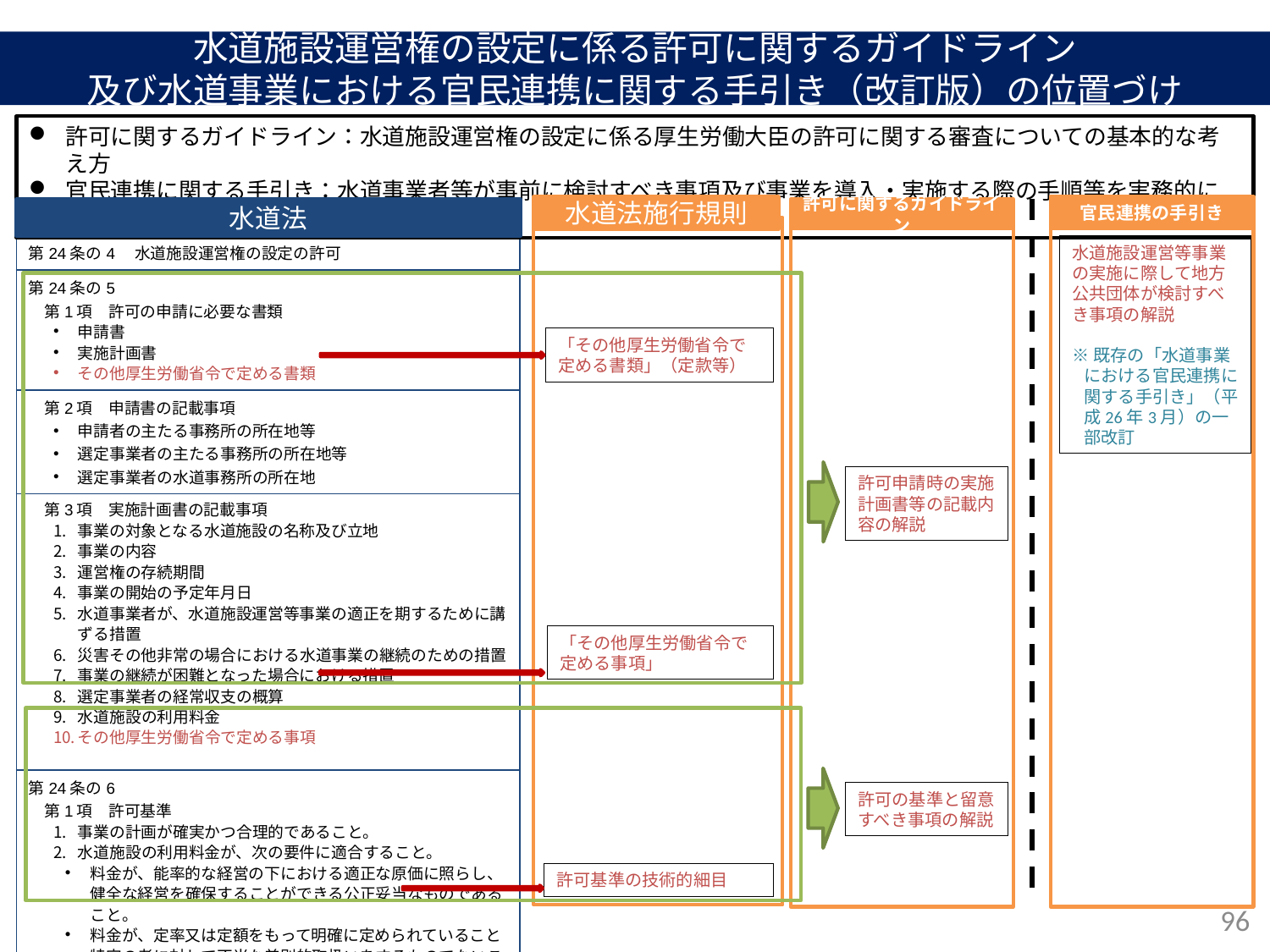

# 水道施設運営権の設定に係る許可に関するガイドライン 及び水道事業における官民連携に関する手引き（改訂版）の位置づけ
許可に関するガイドライン：水道施設運営権の設定に係る厚生労働大臣の許可に関する審査についての基本的な考え方
官民連携に関する手引き：水道事業者等が事前に検討すべき事項及び事業を導入・実施する際の手順等を実務的に解説
官民連携の手引き
水道法施行規則
水道法
許可に関するガイドライン

| 第24条の4　水道施設運営権の設定の許可 |
| --- |
| 第24条の5 　第1項　許可の申請に必要な書類 申請書 実施計画書 その他厚生労働省令で定める書類 |
| 第2項　申請書の記載事項 申請者の主たる事務所の所在地等 選定事業者の主たる事務所の所在地等 選定事業者の水道事務所の所在地 |
| 第3項　実施計画書の記載事項 事業の対象となる水道施設の名称及び立地 事業の内容 運営権の存続期間 事業の開始の予定年月日 水道事業者が、水道施設運営等事業の適正を期するために講ずる措置 災害その他非常の場合における水道事業の継続のための措置 事業の継続が困難となった場合における措置 選定事業者の経常収支の概算 水道施設の利用料金 その他厚生労働省令で定める事項 |
| 第24条の6 　第1項　許可基準 事業の計画が確実かつ合理的であること。 水道施設の利用料金が、次の要件に適合すること。 料金が、能率的な経営の下における適正な原価に照らし、健全な経営を確保することができる公正妥当なものであること。 料金が、定率又は定額をもって明確に定められていること 特定の者に対して不当な差別的取扱いをするものでないこと。 事業の実施により水道の基盤の強化が見込まれること。 |
| 第2項　必要な技術的細目は厚生労働省令で定める |

水道施設運営等事業の実施に際して地方公共団体が検討すべき事項の解説

※既存の「水道事業における官民連携に関する手引き」（平成26年3月）の一部改訂

「その他厚生労働省令で定める書類」（定款等）

許可申請時の実施計画書等の記載内容の解説
「その他厚生労働省令で定める事項」

許可の基準と留意すべき事項の解説
許可基準の技術的細目

96